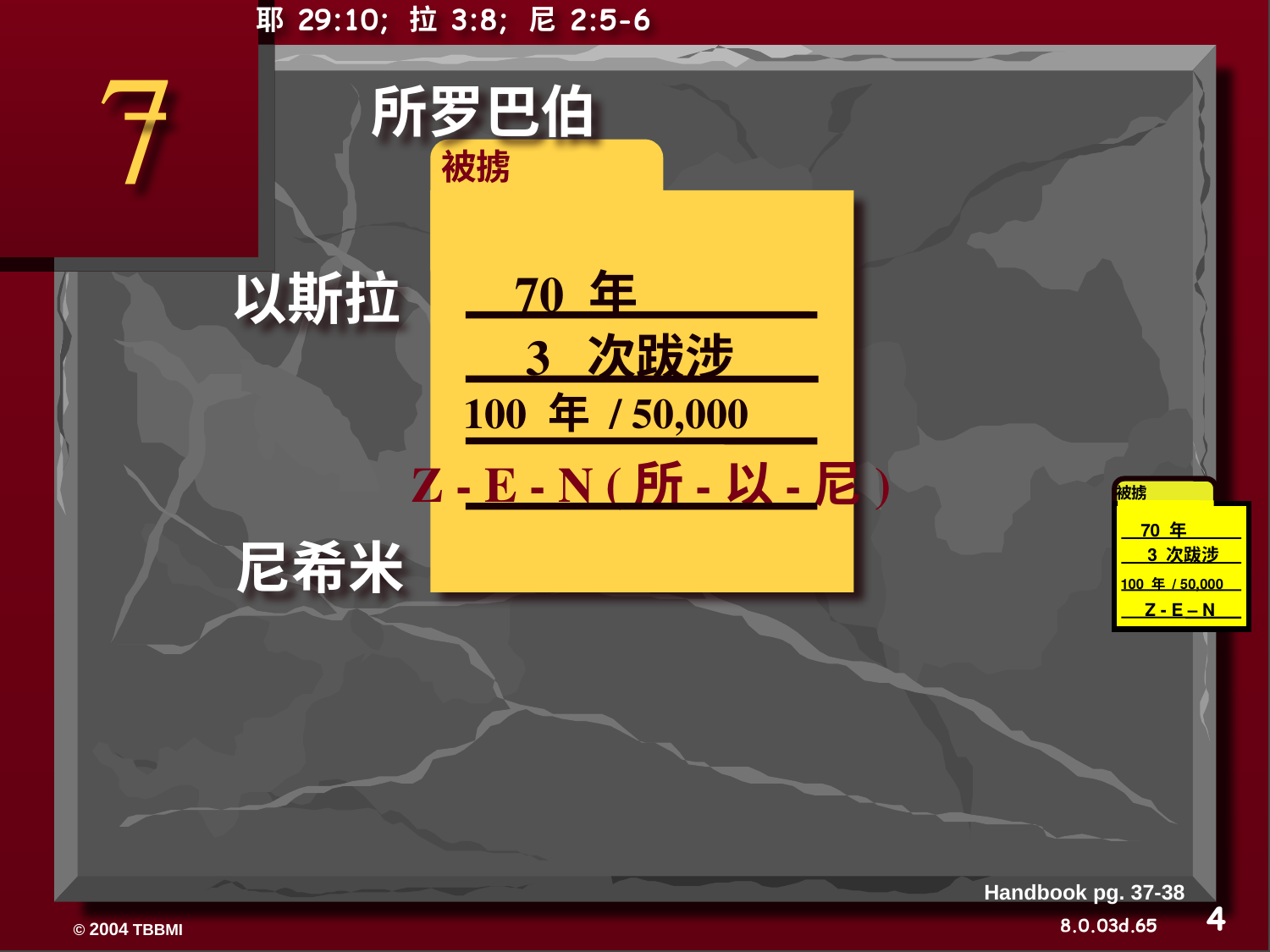

耶 29:10; 拉 3:8; 尼 2:5-6

7
所罗巴伯

被掳

70 年
以斯拉

3  次跋涉

100 年 / 50,000

Z - E - N (所-以-尼)
被掳

70 年
3 次跋涉

100 年 / 50,000

Z - E – N

Z- E - N

尼希米

Handbook pg. 37-38
4

65